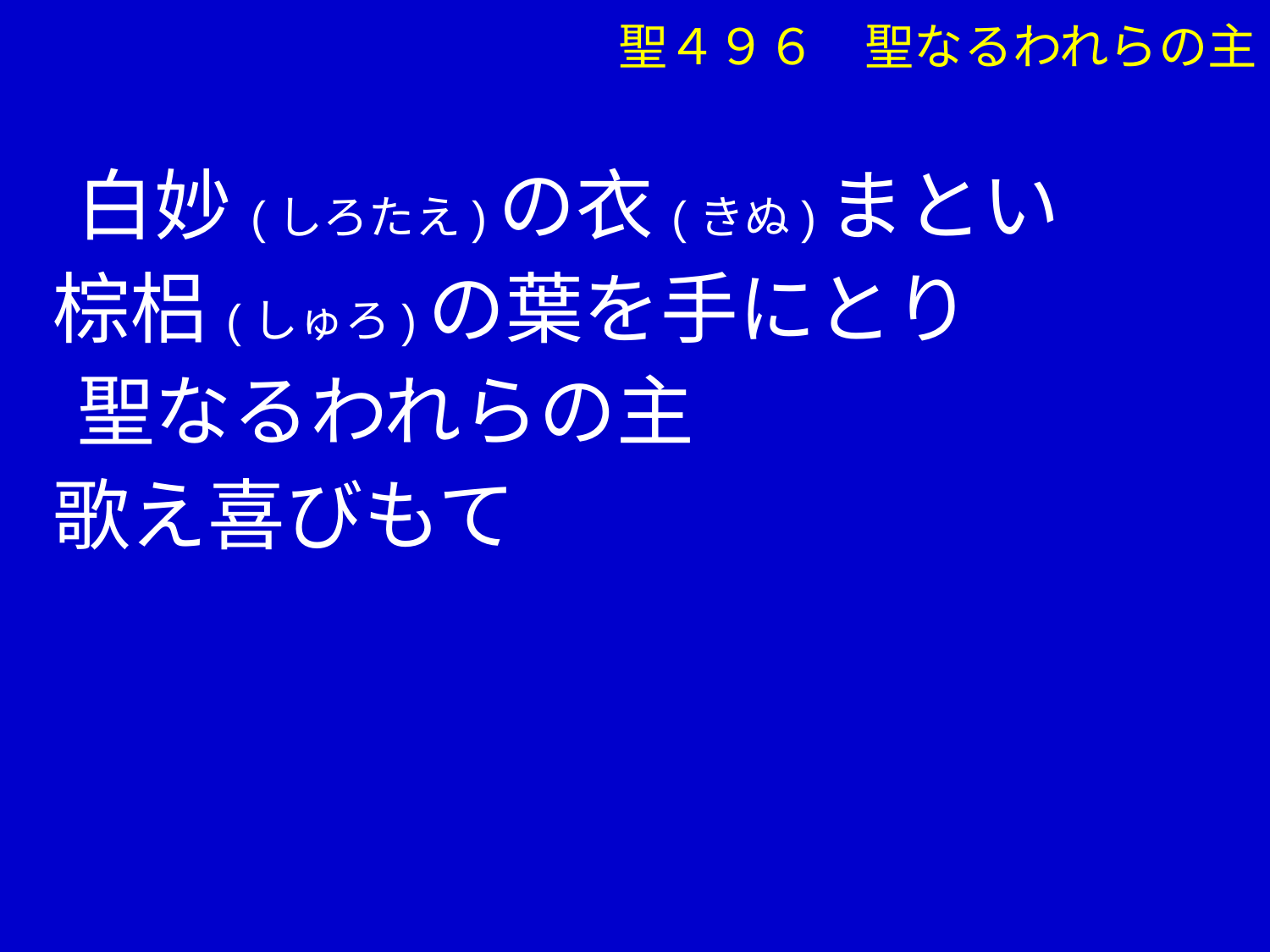

聖４９６　聖なるわれらの主
　 白妙(しろたえ)の衣(きぬ)まとい
   棕梠(しゅろ)の葉を手にとり
　 聖なるわれらの主
   歌え喜びもて